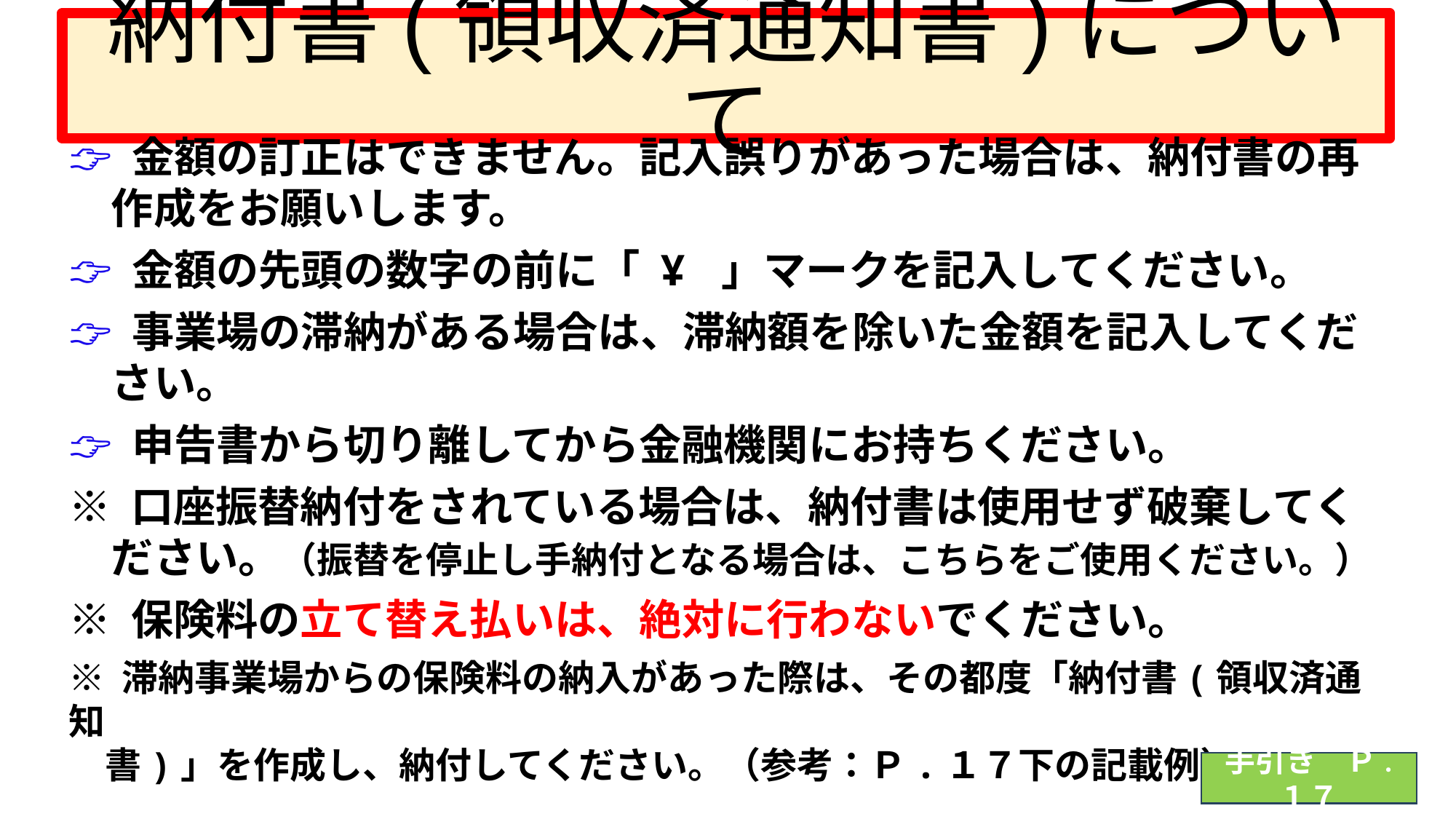

# 納付書(領収済通知書)について
👉 金額の訂正はできません。記入誤りがあった場合は、納付書の再
　作成をお願いします。

👉 金額の先頭の数字の前に「 Ұ 」マークを記入してください。

👉 事業場の滞納がある場合は、滞納額を除いた金額を記入してくだ
　さい。

👉 申告書から切り離してから金融機関にお持ちください。

※ 口座振替納付をされている場合は、納付書は使用せず破棄してく
　ださい。（振替を停止し手納付となる場合は、こちらをご使用ください。）

※ 保険料の立て替え払いは、絶対に行わないでください。

※ 滞納事業場からの保険料の納入があった際は、その都度「納付書(領収済通知
　書)」を作成し、納付してください。（参考：Ｐ.１７下の記載例）
手引き　Ｐ. １７